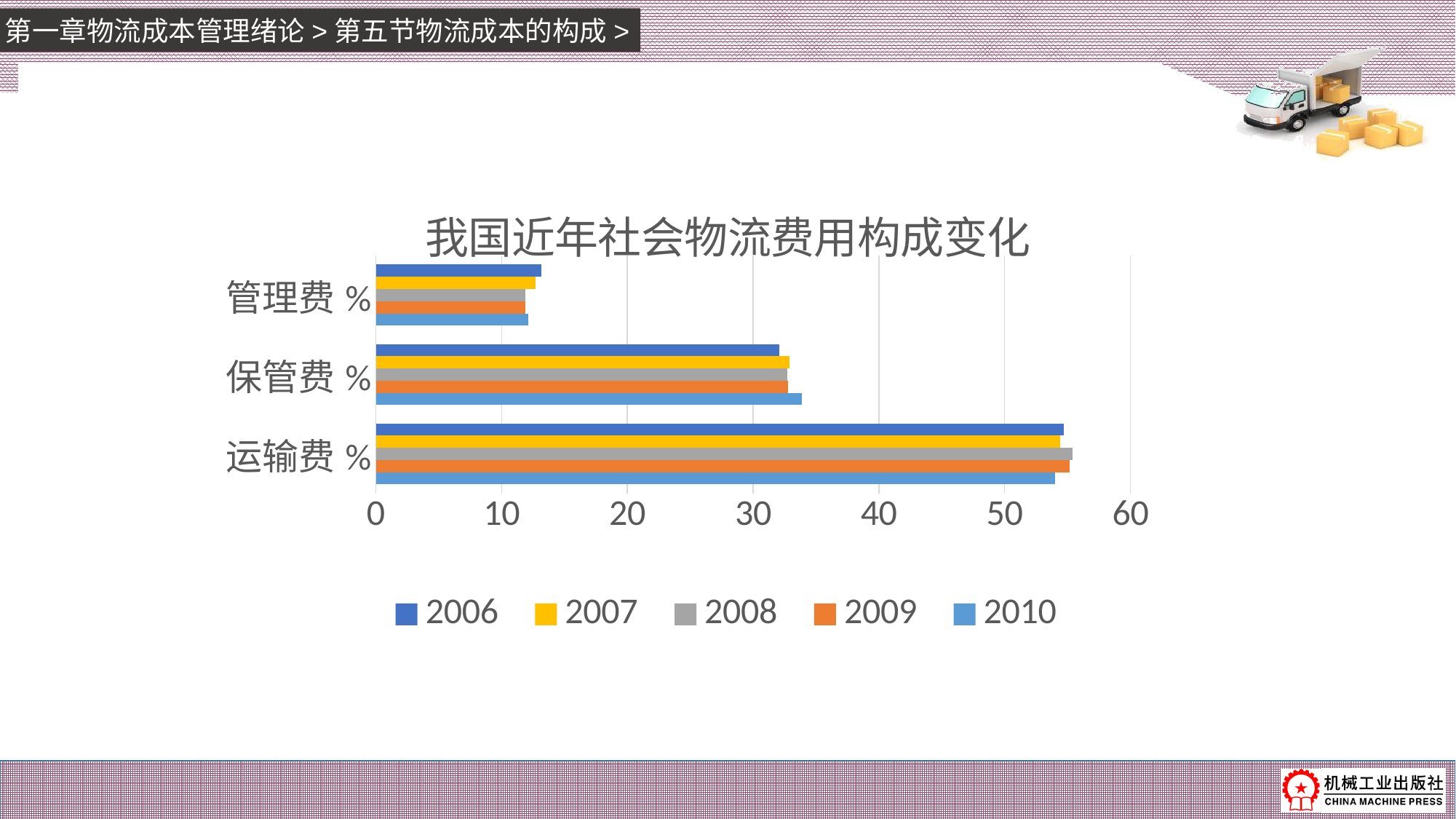

第一章物流成本管理绪论>第五节物流成本的构成>

### Chart: 我国近年社会物流费用构成变化

| Category | 2010 | 2009 | 2008 | 2007 | 2006 |
|---|---|---|---|---|---|
| 运输费% | 53.98540516172658 | 55.194826510849225 | 55.40261891753758 | 54.41571598467163 | 54.71442703181132 |
| 保管费% | 33.87242195424321 | 32.75284771690247 | 32.71003330924728 | 32.90974761044796 | 32.10027594106315 |
| 管理费% | 12.142172884030204 | 11.889833568591406 | 11.887347773215136 | 12.674536404880413 | 13.187900244702453 |